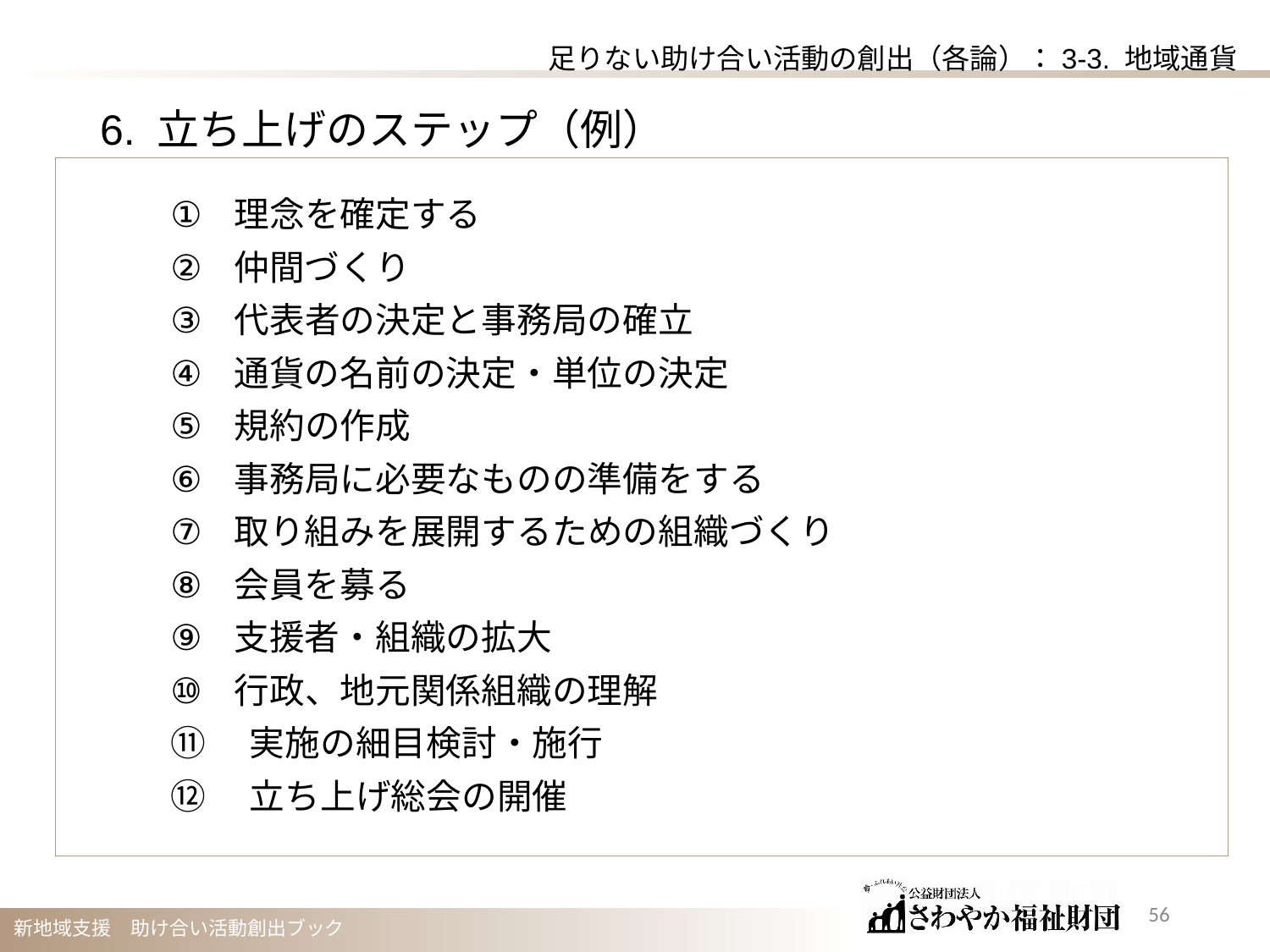

足りない助け合い活動の創出（各論）：3-3. 地域通貨
6. 立ち上げのステップ（例）

理念を確定する
仲間づくり
代表者の決定と事務局の確立
通貨の名前の決定・単位の決定
規約の作成
事務局に必要なものの準備をする
取り組みを展開するための組織づくり
会員を募る
支援者・組織の拡大
行政、地元関係組織の理解
⑪　実施の細目検討・施行
⑫　立ち上げ総会の開催
56